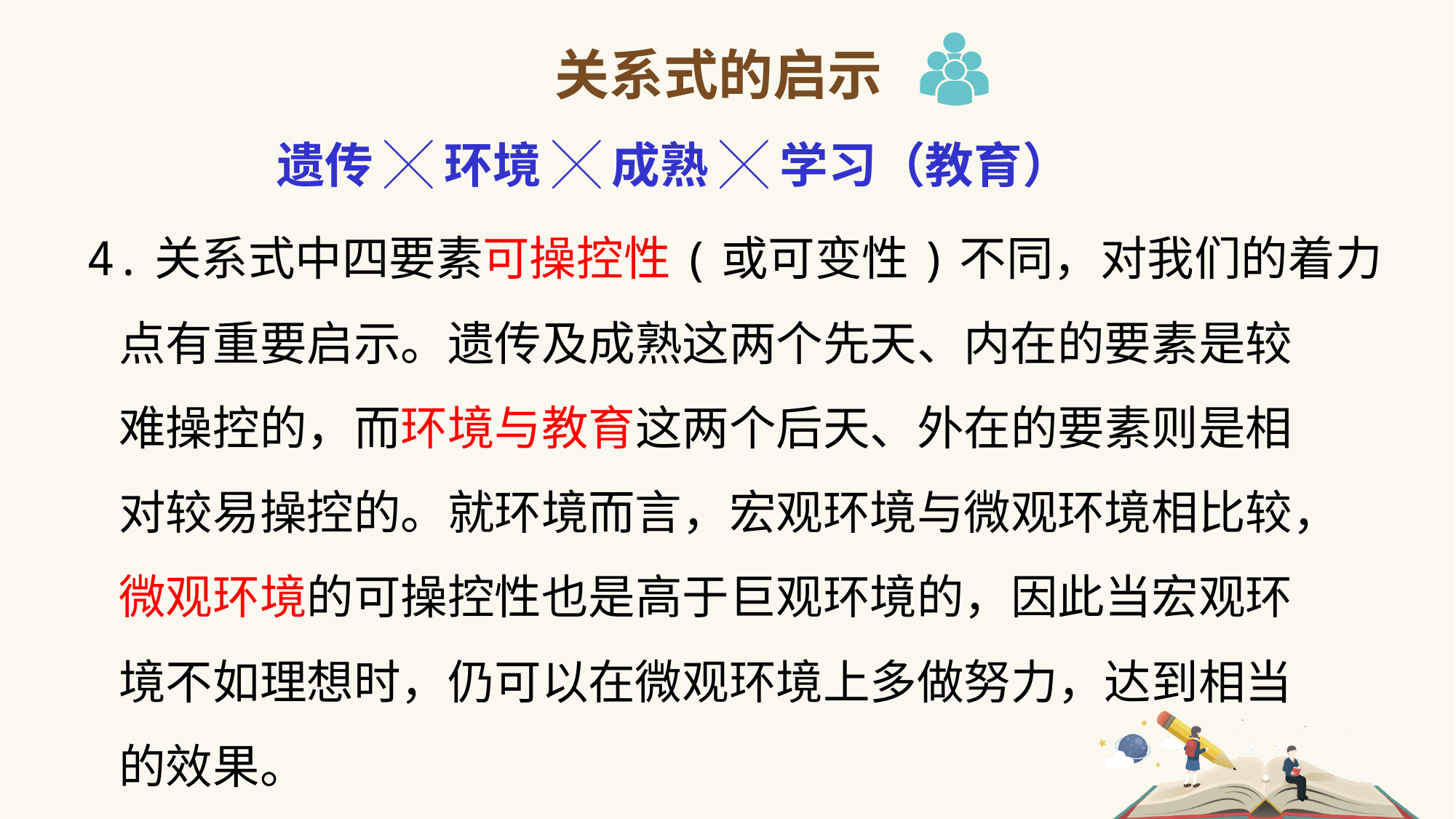

关系式的启示
遗传 ╳ 环境 ╳ 成熟 ╳ 学习（教育）

4.关系式中四要素可操控性(或可变性)不同，对我们的着力
  点有重要启示。遗传及成熟这两个先天、内在的要素是较
  难操控的，而环境与教育这两个后天、外在的要素则是相
  对较易操控的。就环境而言，宏观环境与微观环境相比较，
  微观环境的可操控性也是高于巨观环境的，因此当宏观环
  境不如理想时，仍可以在微观环境上多做努力，达到相当
  的效果。